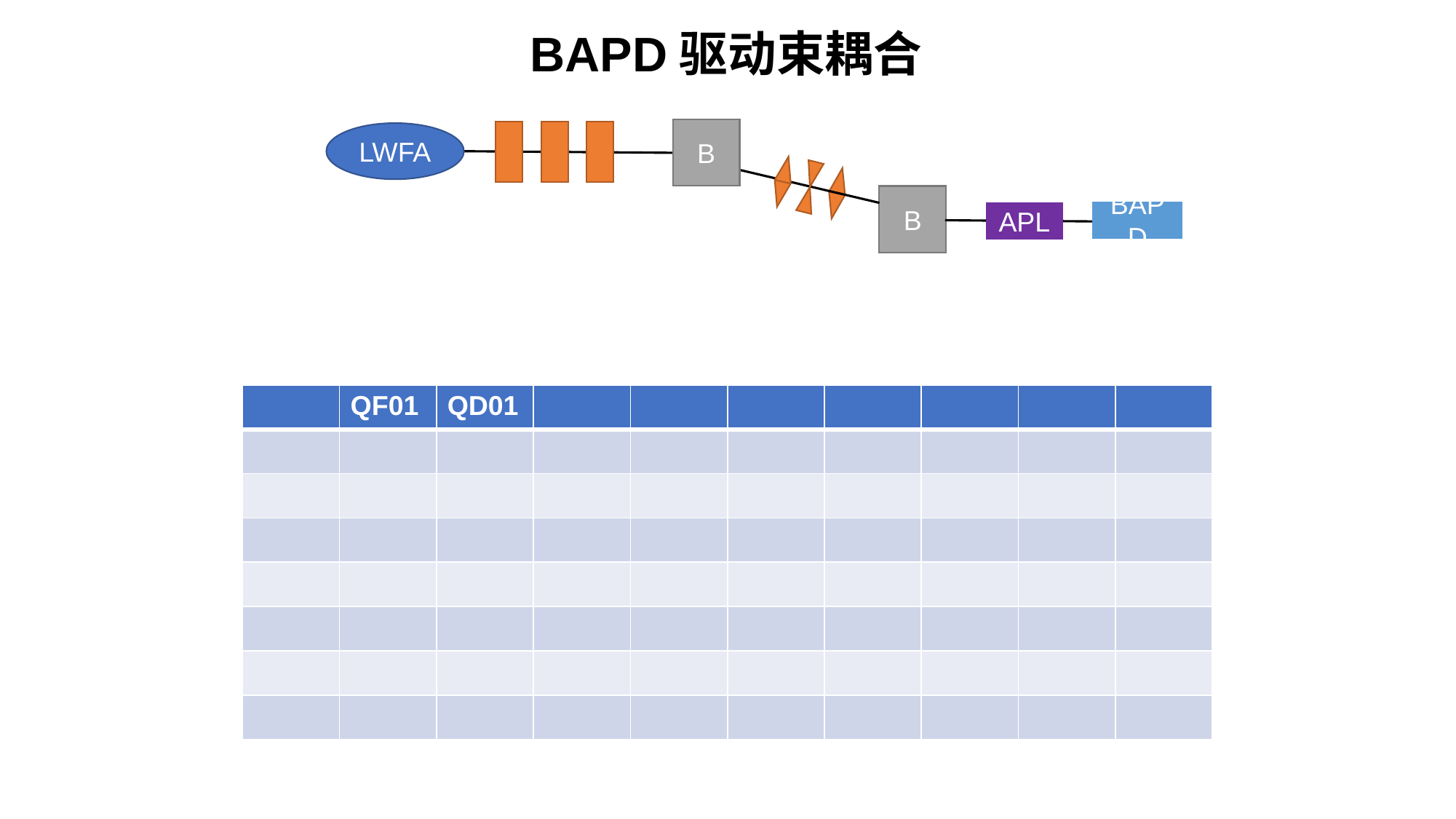

BAPD驱动束耦合
B

LWFA

B
BAPD
APL
|  | QF01 | QD01 |  |  |  |  |  |  |  |
| --- | --- | --- | --- | --- | --- | --- | --- | --- | --- |
|  |  |  |  |  |  |  |  |  |  |
|  |  |  |  |  |  |  |  |  |  |
|  |  |  |  |  |  |  |  |  |  |
|  |  |  |  |  |  |  |  |  |  |
|  |  |  |  |  |  |  |  |  |  |
|  |  |  |  |  |  |  |  |  |  |
|  |  |  |  |  |  |  |  |  |  |